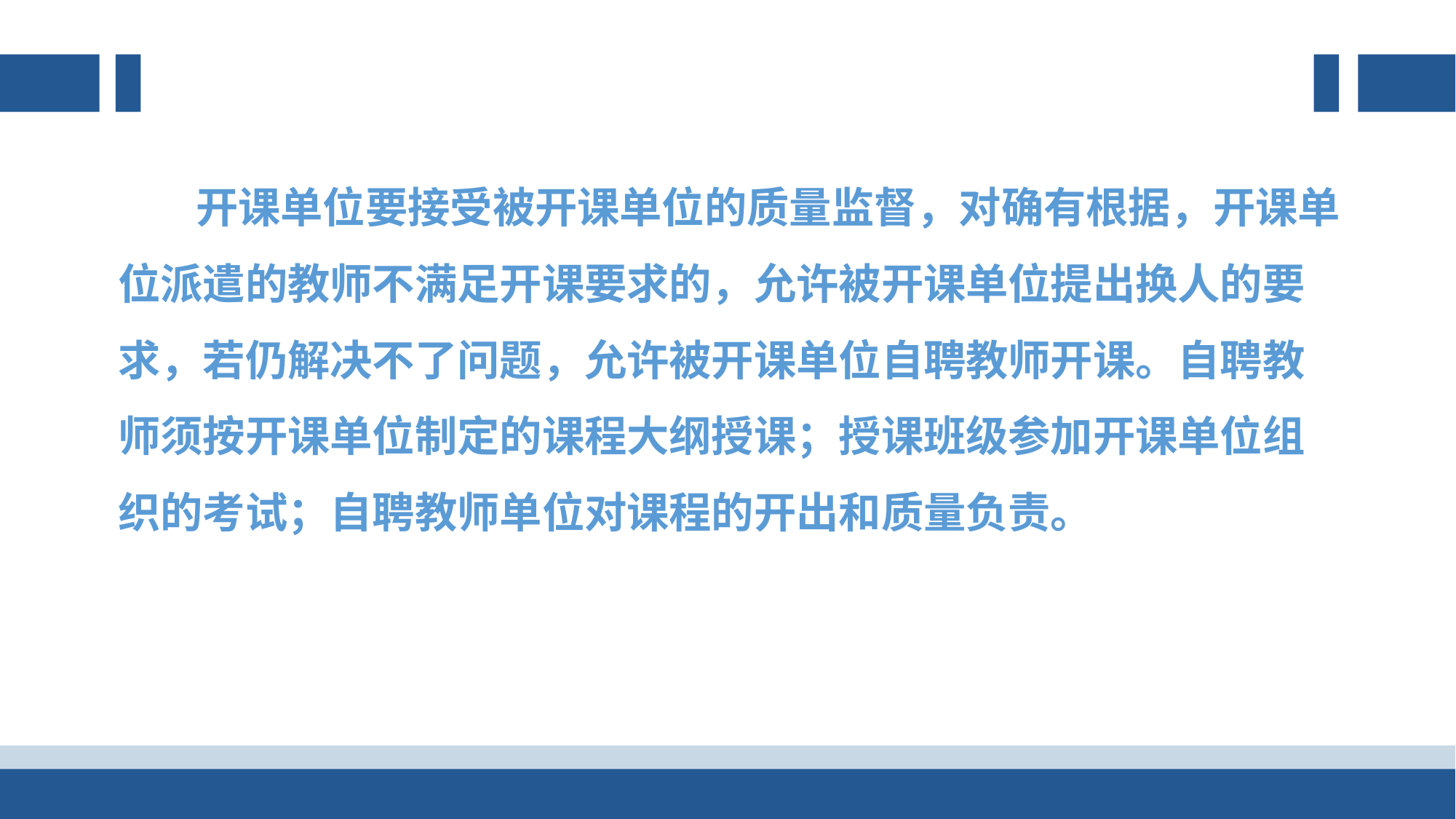

开课单位要接受被开课单位的质量监督，对确有根据，开课单位派遣的教师不满足开课要求的，允许被开课单位提出换人的要求，若仍解决不了问题，允许被开课单位自聘教师开课。自聘教师须按开课单位制定的课程大纲授课；授课班级参加开课单位组织的考试；自聘教师单位对课程的开出和质量负责。